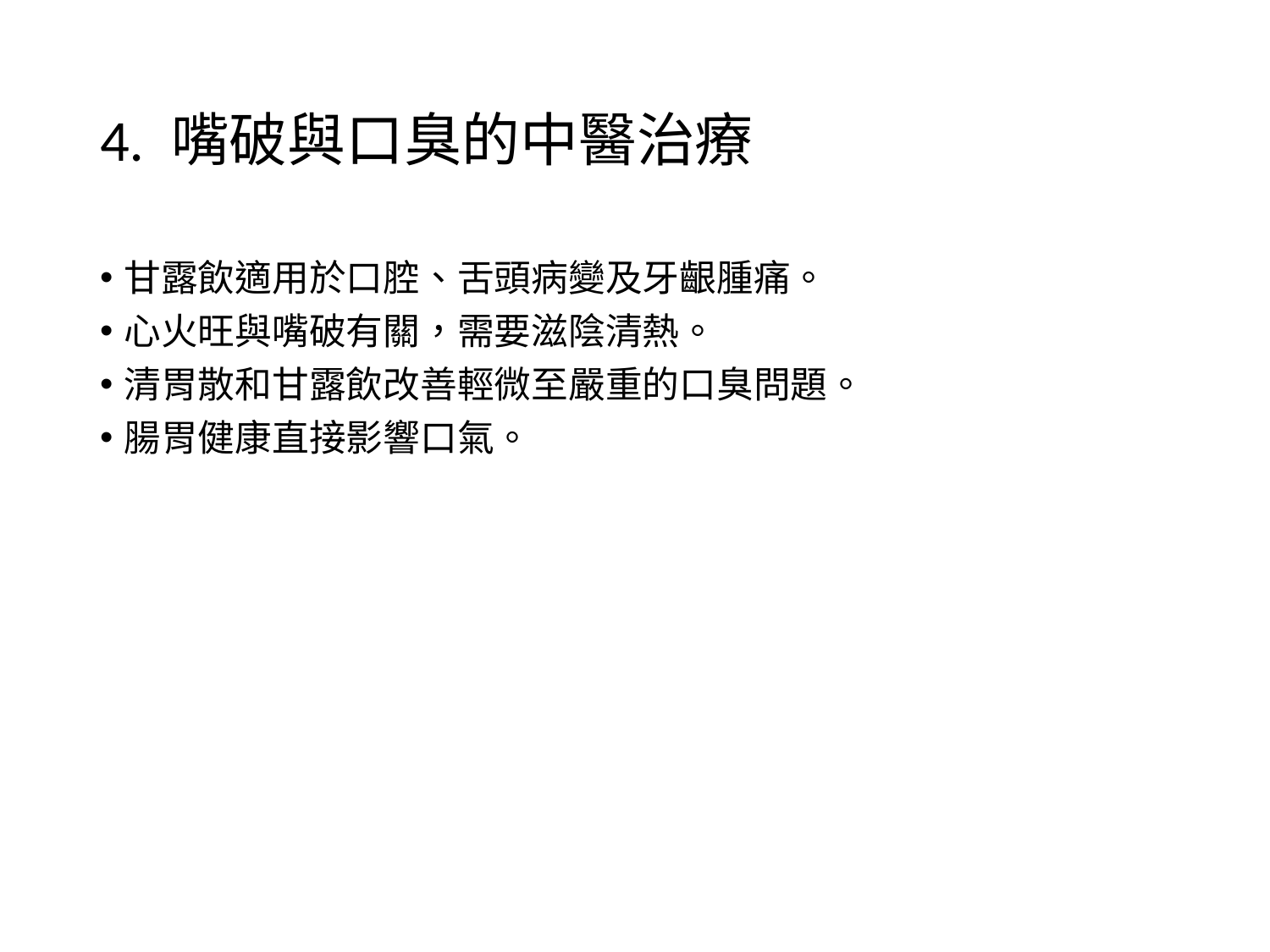

# 4. 嘴破與口臭的中醫治療
甘露飲適用於口腔、舌頭病變及牙齦腫痛。
心火旺與嘴破有關，需要滋陰清熱。
清胃散和甘露飲改善輕微至嚴重的口臭問題。
腸胃健康直接影響口氣。